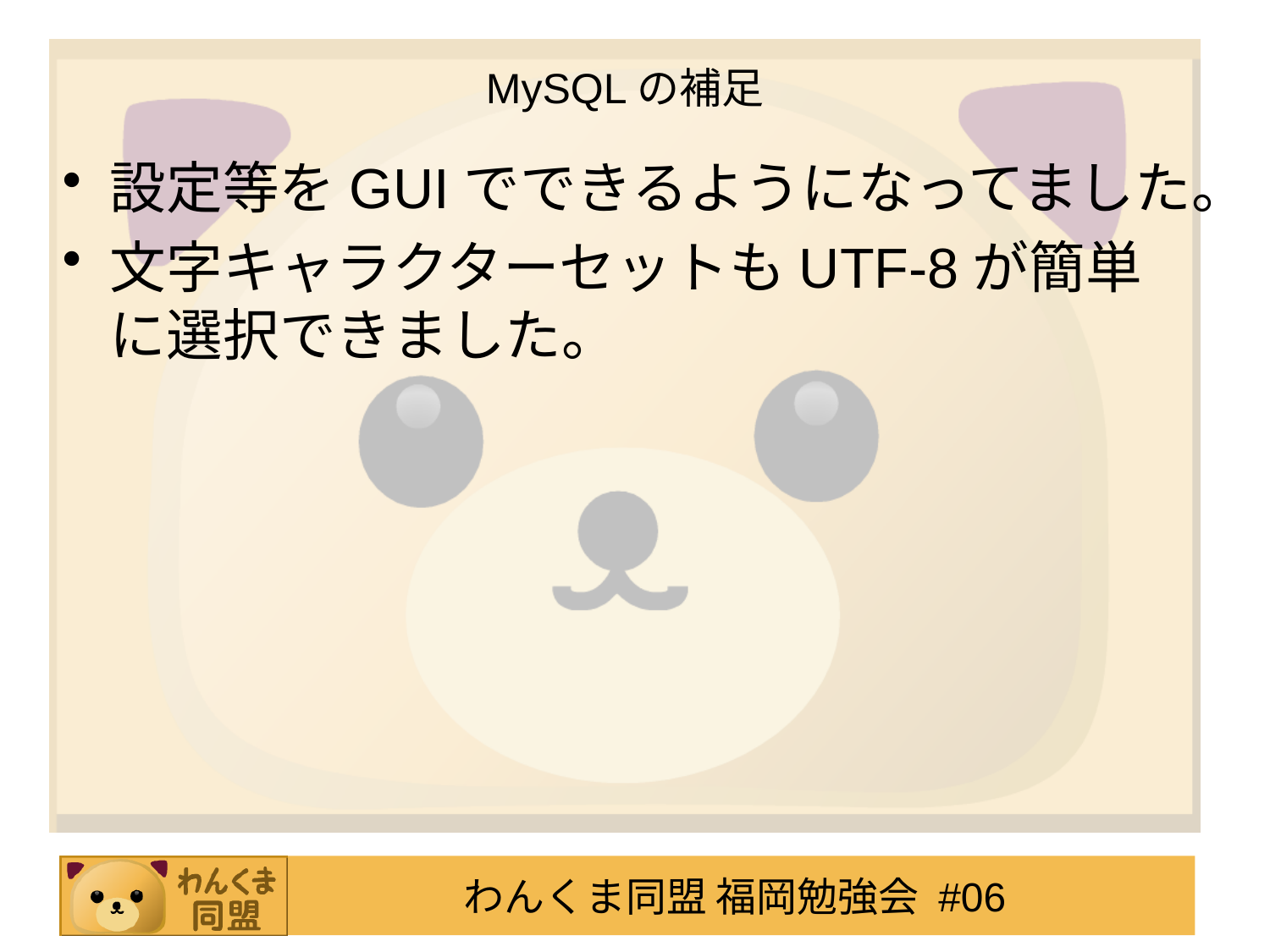

# MySQLの補足
設定等をGUIでできるようになってました。
文字キャラクターセットもUTF-8が簡単に選択できました。